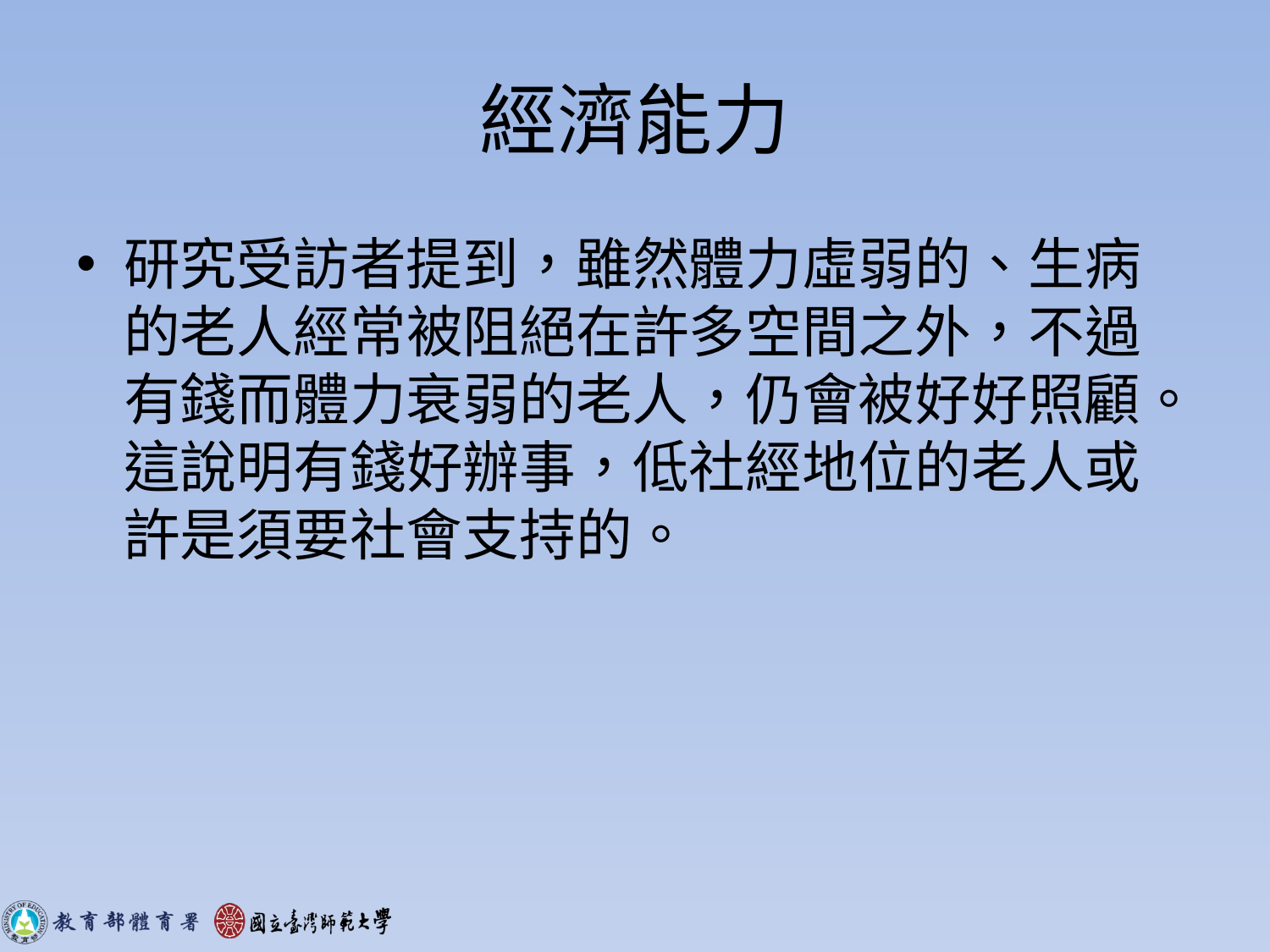

# 經濟能力
研究受訪者提到，雖然體力虛弱的、生病的老人經常被阻絕在許多空間之外，不過有錢而體力衰弱的老人，仍會被好好照顧。這說明有錢好辦事，低社經地位的老人或許是須要社會支持的。